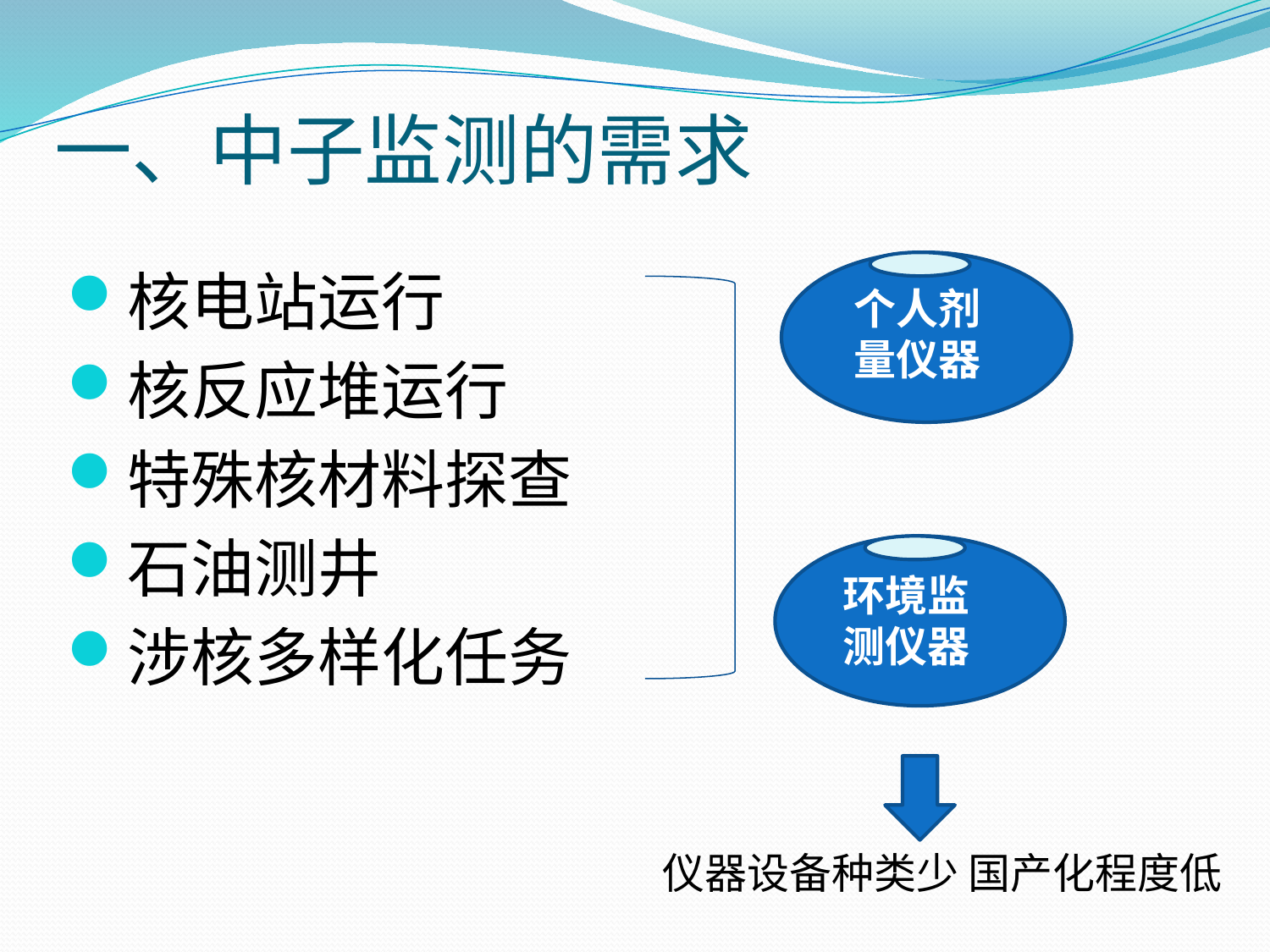

# 一、中子监测的需求

核电站运行
核反应堆运行
特殊核材料探查
石油测井
涉核多样化任务

个人剂量仪器

环境监测仪器

仪器设备种类少 国产化程度低